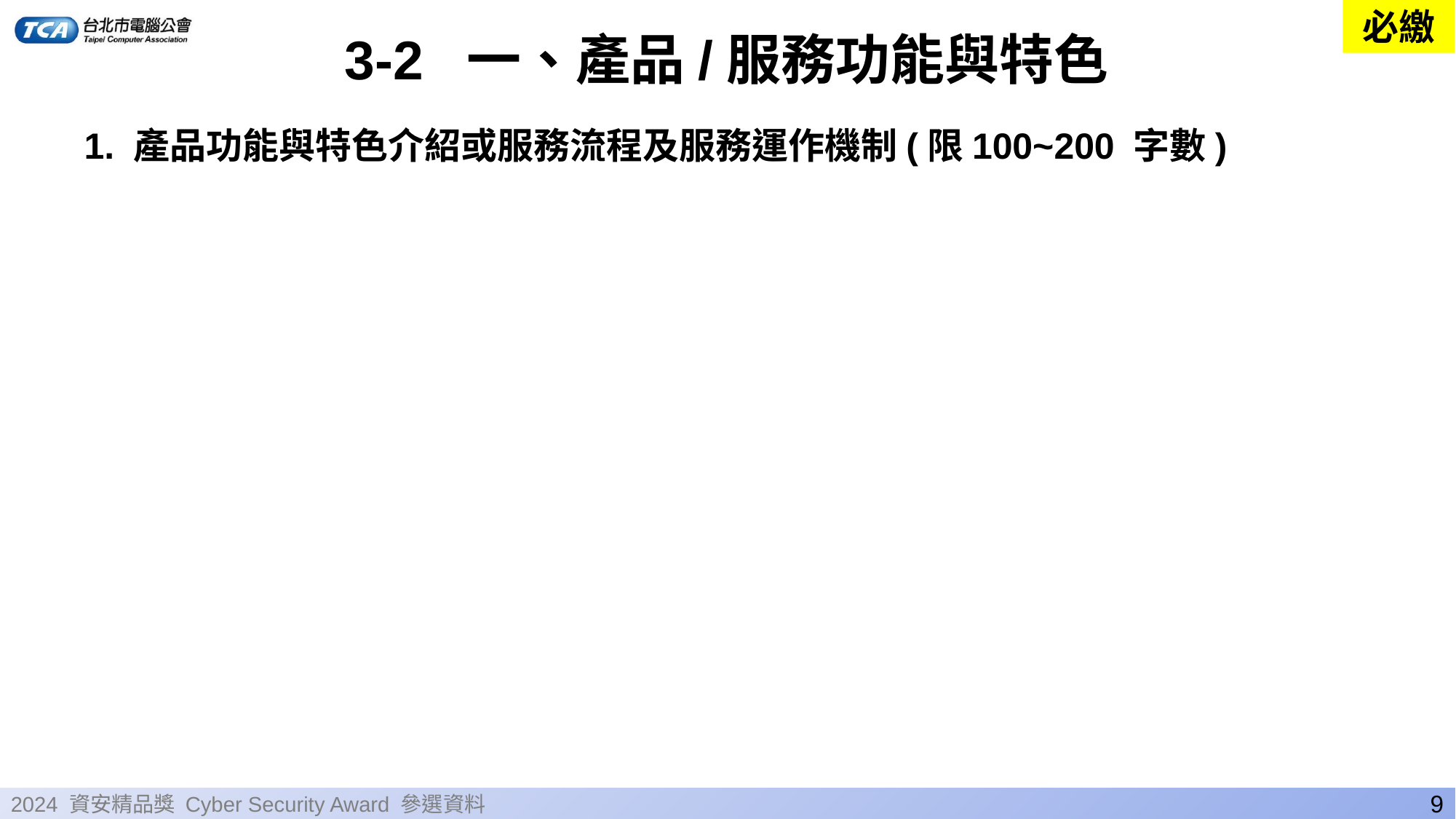

3-2  一、產品/服務功能與特色
必繳
1. 產品功能與特色介紹或服務流程及服務運作機制(限100~200 字數)
9